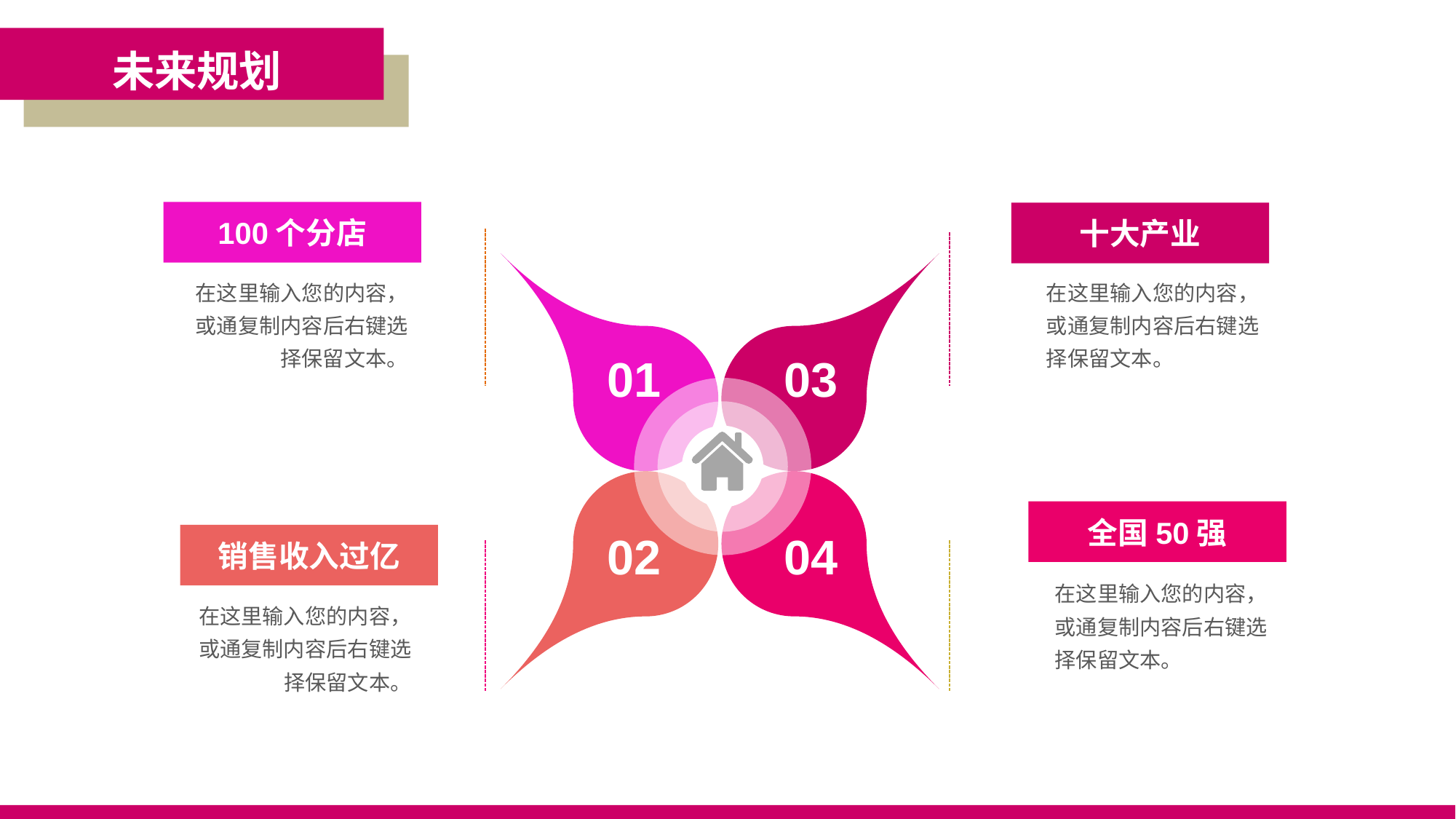

未来规划
100个分店
十大产业
在这里输入您的内容，或通复制内容后右键选择保留文本。
在这里输入您的内容，或通复制内容后右键选择保留文本。

01

03

02

04
全国50强
销售收入过亿
在这里输入您的内容，或通复制内容后右键选择保留文本。
在这里输入您的内容，或通复制内容后右键选择保留文本。